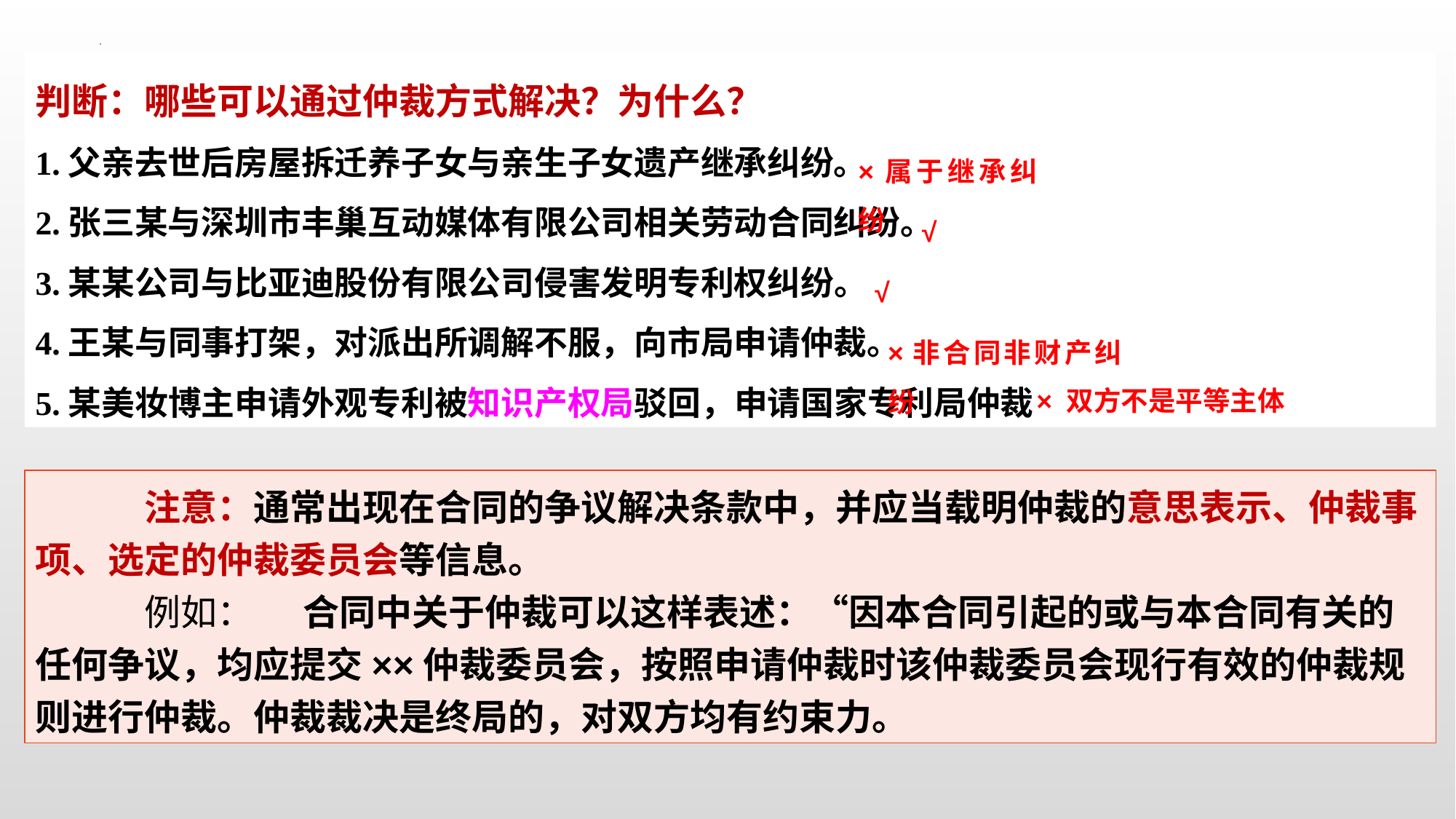

判断：哪些可以通过仲裁方式解决？为什么？
1.父亲去世后房屋拆迁养子女与亲生子女遗产继承纠纷。
2.张三某与深圳市丰巢互动媒体有限公司相关劳动合同纠纷。
3.某某公司与比亚迪股份有限公司侵害发明专利权纠纷。
4.王某与同事打架，对派出所调解不服，向市局申请仲裁。
5.某美妆博主申请外观专利被知识产权局驳回，申请国家专利局仲裁
×属于继承纠纷
√
√
×非合同非财产纠纷
× 双方不是平等主体
    	注意：通常出现在合同的争议解决条款中，并应当载明仲裁的意思表示、仲裁事项、选定的仲裁委员会等信息。
	例如：      合同中关于仲裁可以这样表述：“因本合同引起的或与本合同有关的任何争议，均应提交××仲裁委员会，按照申请仲裁时该仲裁委员会现行有效的仲裁规则进行仲裁。仲裁裁决是终局的，对双方均有约束力。